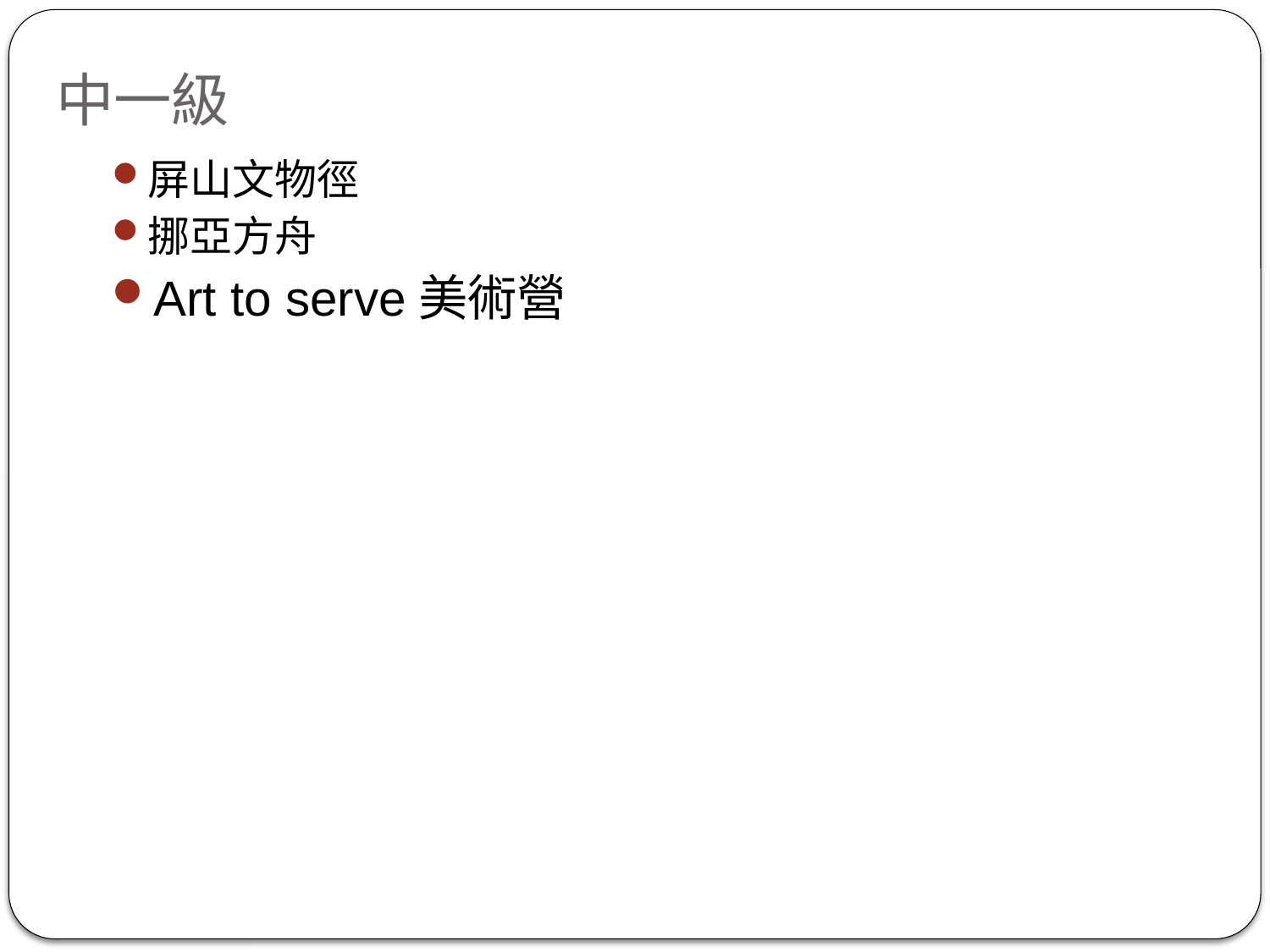

# 中一級
屏山文物徑
挪亞方舟
Art to serve美術營